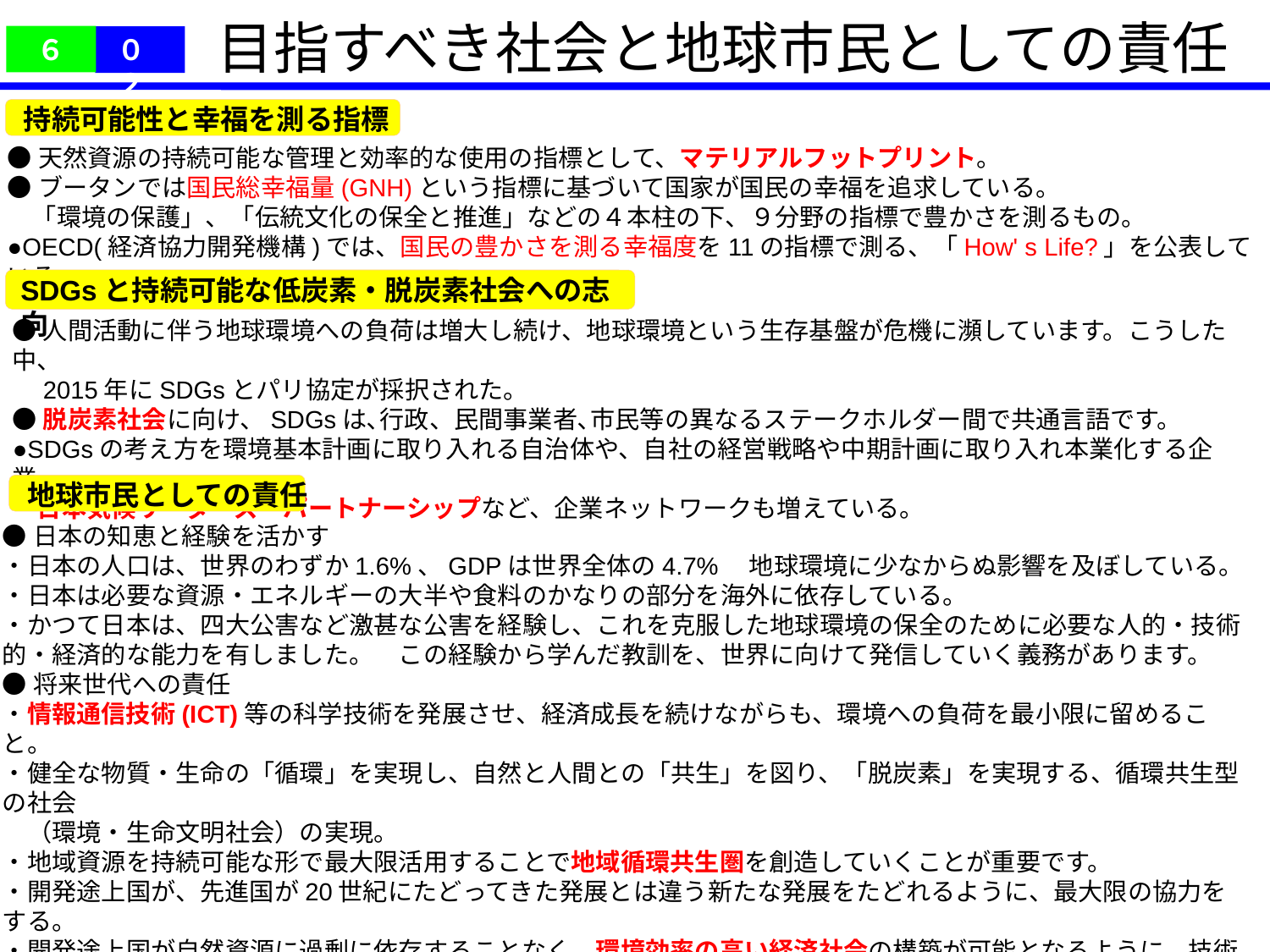

目指すべき社会と地球市民としての責任
６
０２

持続可能性と幸福を測る指標

●天然資源の持続可能な管理と効率的な使用の指標として、マテリアルフットプリント。
●ブータンでは国民総幸福量(GNH)という指標に基づいて国家が国民の幸福を追求している。
　「環境の保護」、「伝統文化の保全と推進」などの４本柱の下、９分野の指標で豊かさを測るもの。
●OECD(経済協力開発機構)では、国民の豊かさを測る幸福度を11の指標で測る、「How' s Life?」を公表している。
SDGsと持続可能な低炭素・脱炭素社会への志向

●人間活動に伴う地球環境への負荷は増大し続け、地球環境という生存基盤が危機に瀕しています。こうした中、
　2015年にSDGsとパリ協定が採択された。
●脱炭素社会に向け、SDGsは､行政、民間事業者､市民等の異なるステークホルダー間で共通言語です。
●SDGsの考え方を環境基本計画に取り入れる自治体や、自社の経営戦略や中期計画に取り入れ本業化する企業、
　日本気候リーダーズ・パートナーシップなど、企業ネットワークも増えている。
地球市民としての責任

●日本の知恵と経験を活かす
・日本の人口は、世界のわずか1.6%、GDPは世界全体の4.7%　地球環境に少なからぬ影響を及ぼしている。
・日本は必要な資源・エネルギーの大半や食料のかなりの部分を海外に依存している。
・かつて日本は、四大公害など激甚な公害を経験し、これを克服した地球環境の保全のために必要な人的・技術的・経済的な能力を有しました。　この経験から学んだ教訓を、世界に向けて発信していく義務があります。
●将来世代への責任
・情報通信技術(ICT)等の科学技術を発展させ、経済成長を続けながらも、環境への負荷を最小限に留めること。
・健全な物質・生命の「循環」を実現し、自然と人間との「共生」を図り、「脱炭素」を実現する、循環共生型の社会
　（環境・生命文明社会）の実現。
・地域資源を持続可能な形で最大限活用することで地域循環共生圏を創造していくことが重要です。
・開発途上国が、先進国が20世紀にたどってきた発展とは違う新たな発展をたどれるように、最大限の協力をする。
・開発途上国が自然資源に過剰に依存することなく、環境効率の高い経済社会の構築が可能となるように、技術協力や
　資金協力を推進し、持続可能な社会となるよう支援していくことが大切です。